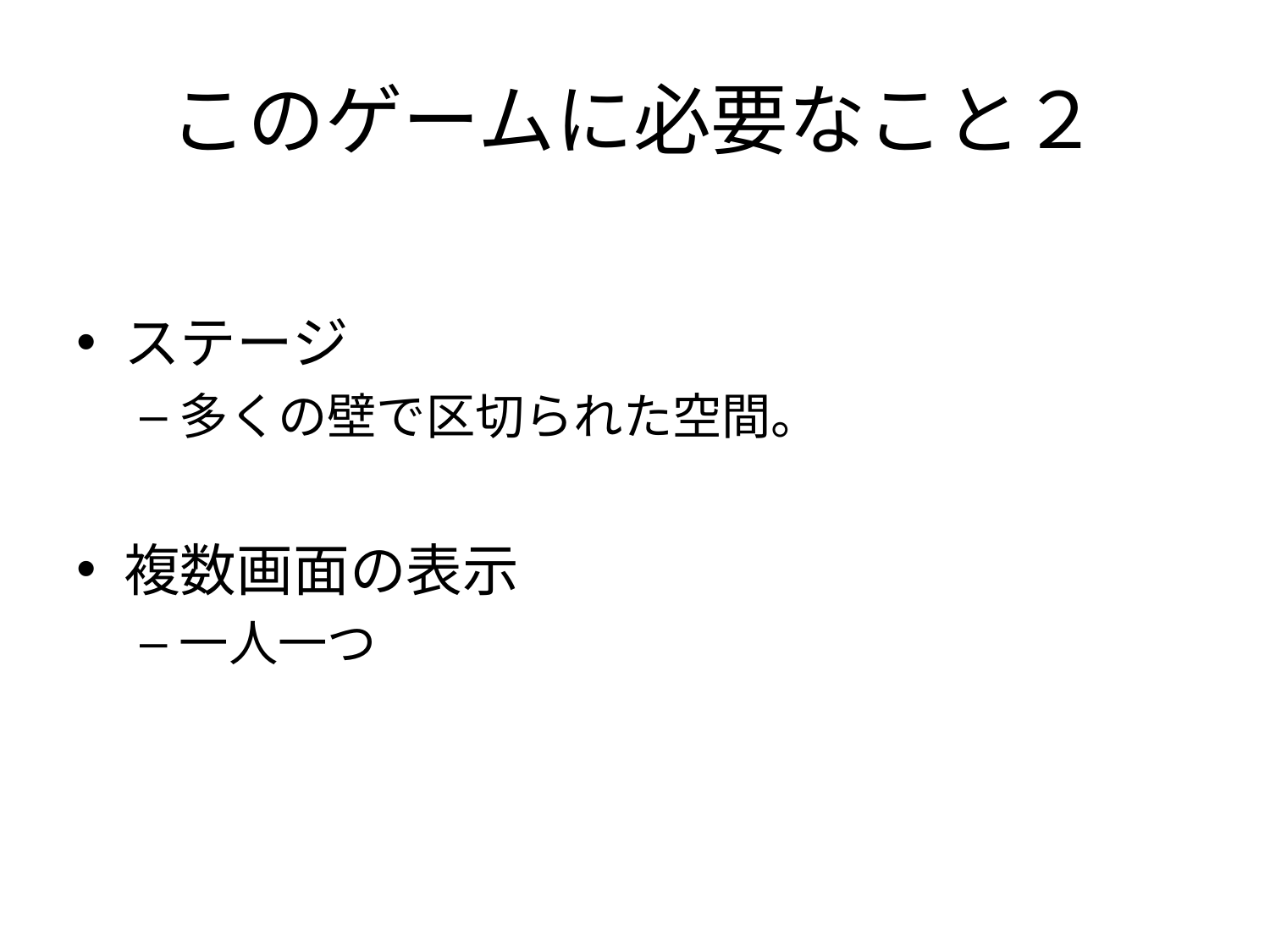

# このゲームに必要なこと２

ステージ
多くの壁で区切られた空間。

複数画面の表示
一人一つ